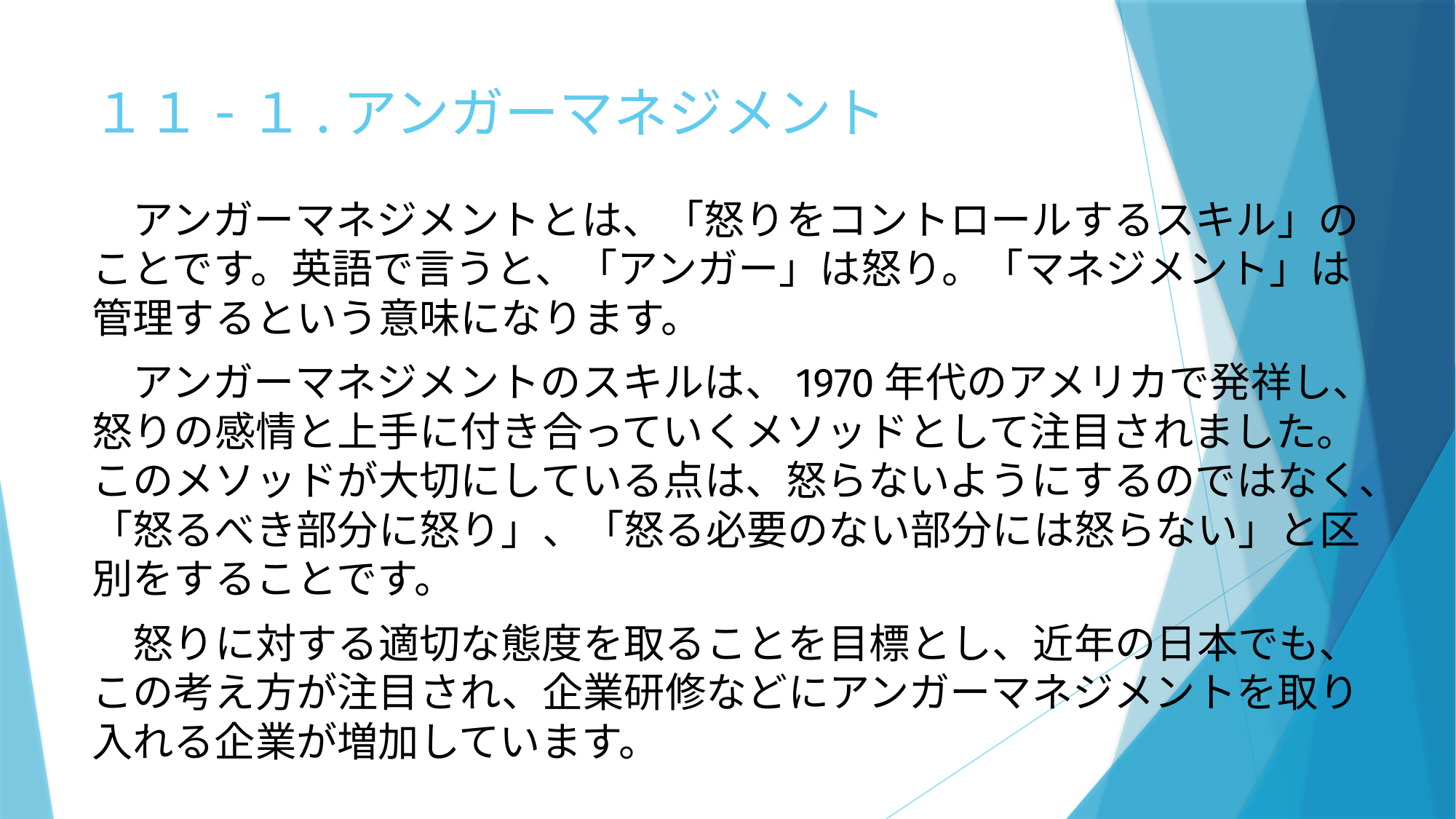

# １１-１.アンガーマネジメント
　アンガーマネジメントとは、「怒りをコントロールするスキル」のことです。英語で言うと、「アンガー」は怒り。「マネジメント」は管理するという意味になります。
　アンガーマネジメントのスキルは、1970年代のアメリカで発祥し、怒りの感情と上手に付き合っていくメソッドとして注目されました。このメソッドが大切にしている点は、怒らないようにするのではなく、「怒るべき部分に怒り」、「怒る必要のない部分には怒らない」と区別をすることです。
　怒りに対する適切な態度を取ることを目標とし、近年の日本でも、この考え方が注目され、企業研修などにアンガーマネジメントを取り入れる企業が増加しています。